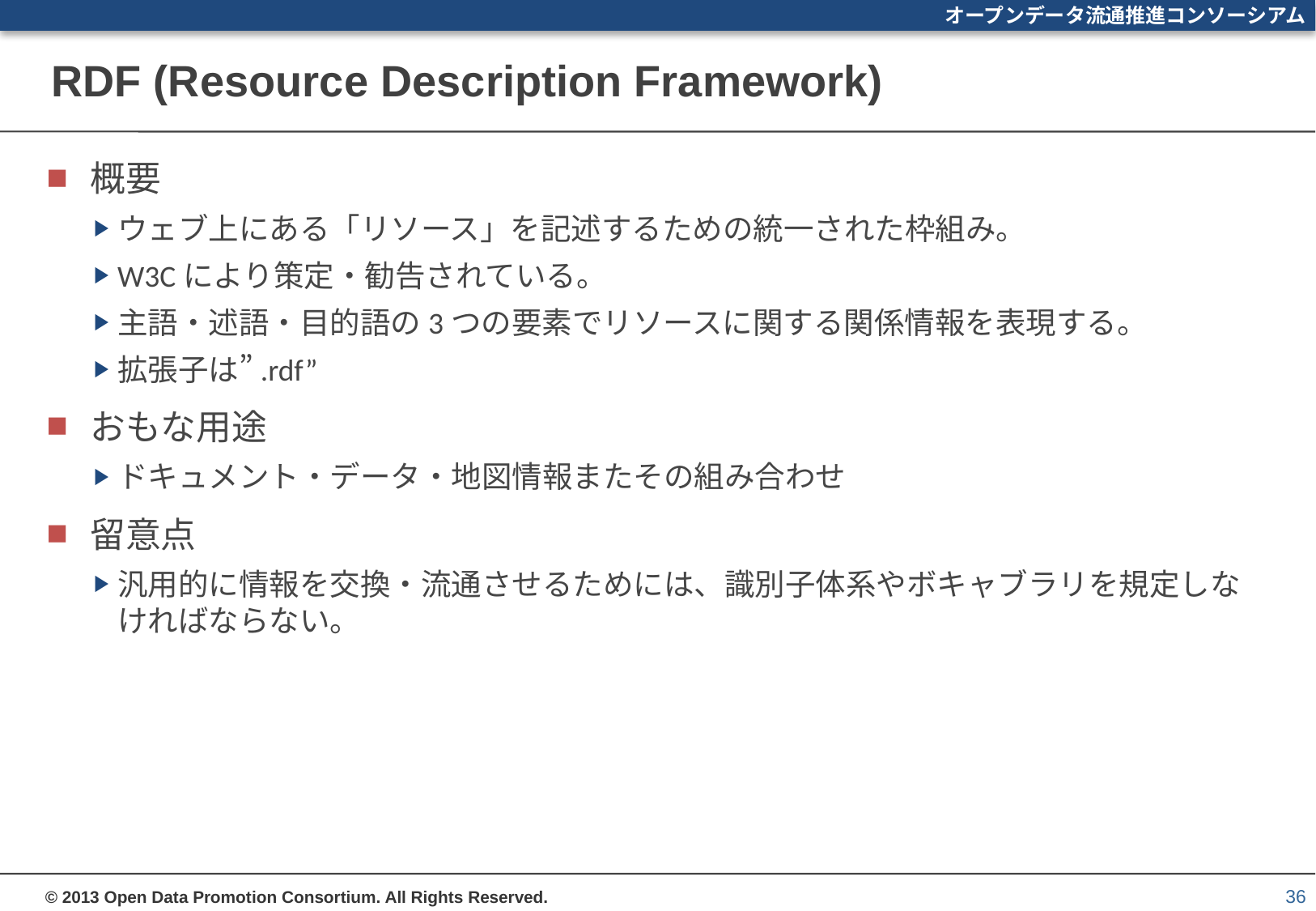

# RDF (Resource Description Framework)
概要
ウェブ上にある「リソース」を記述するための統一された枠組み。
W3Cにより策定・勧告されている。
主語・述語・目的語の3つの要素でリソースに関する関係情報を表現する。
拡張子は”.rdf”
おもな用途
ドキュメント・データ・地図情報またその組み合わせ
留意点
汎用的に情報を交換・流通させるためには、識別子体系やボキャブラリを規定しなければならない。
36